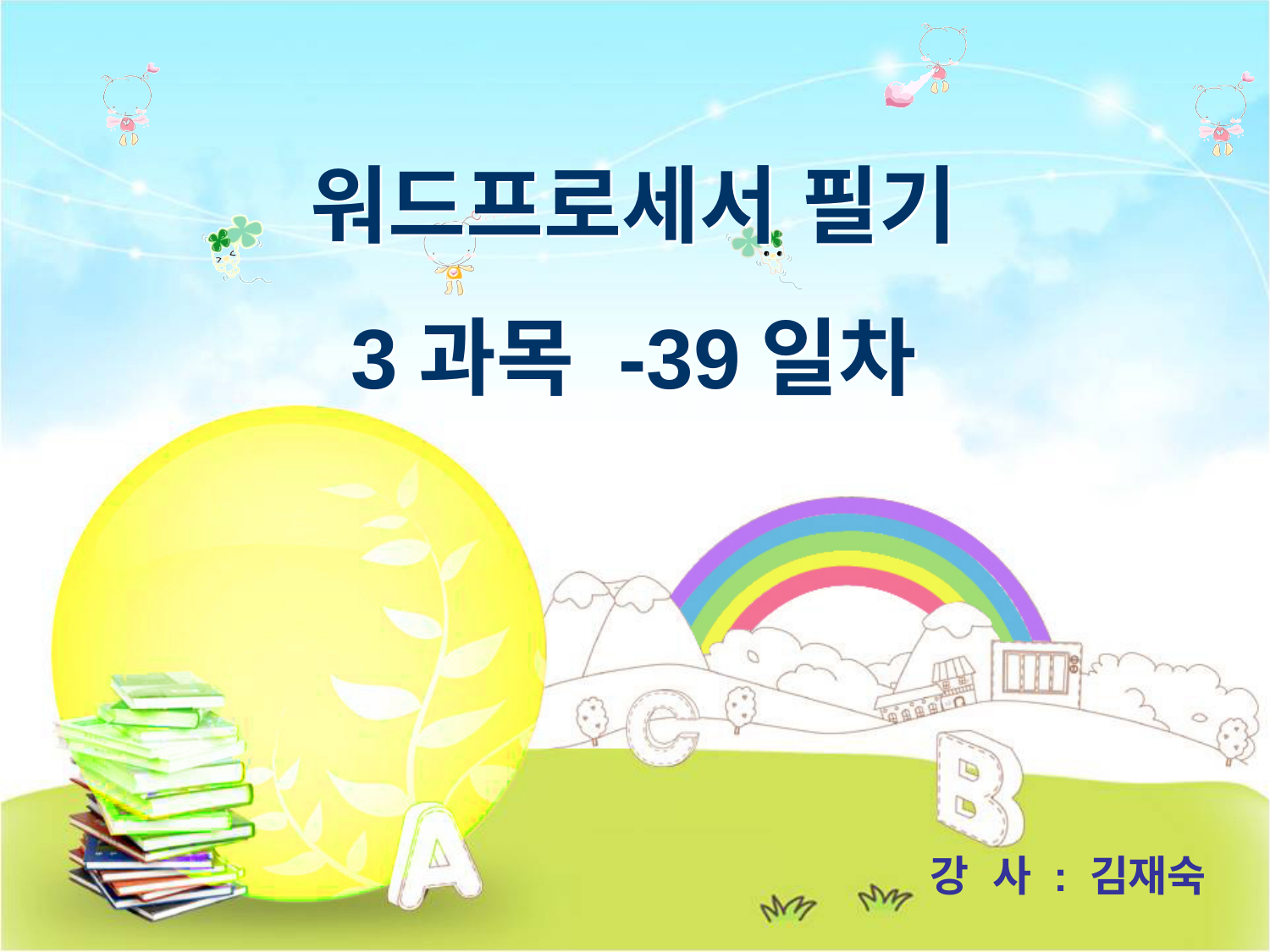

# 워드프로세서 필기 3과목 -39일차
강  사 : 김재숙